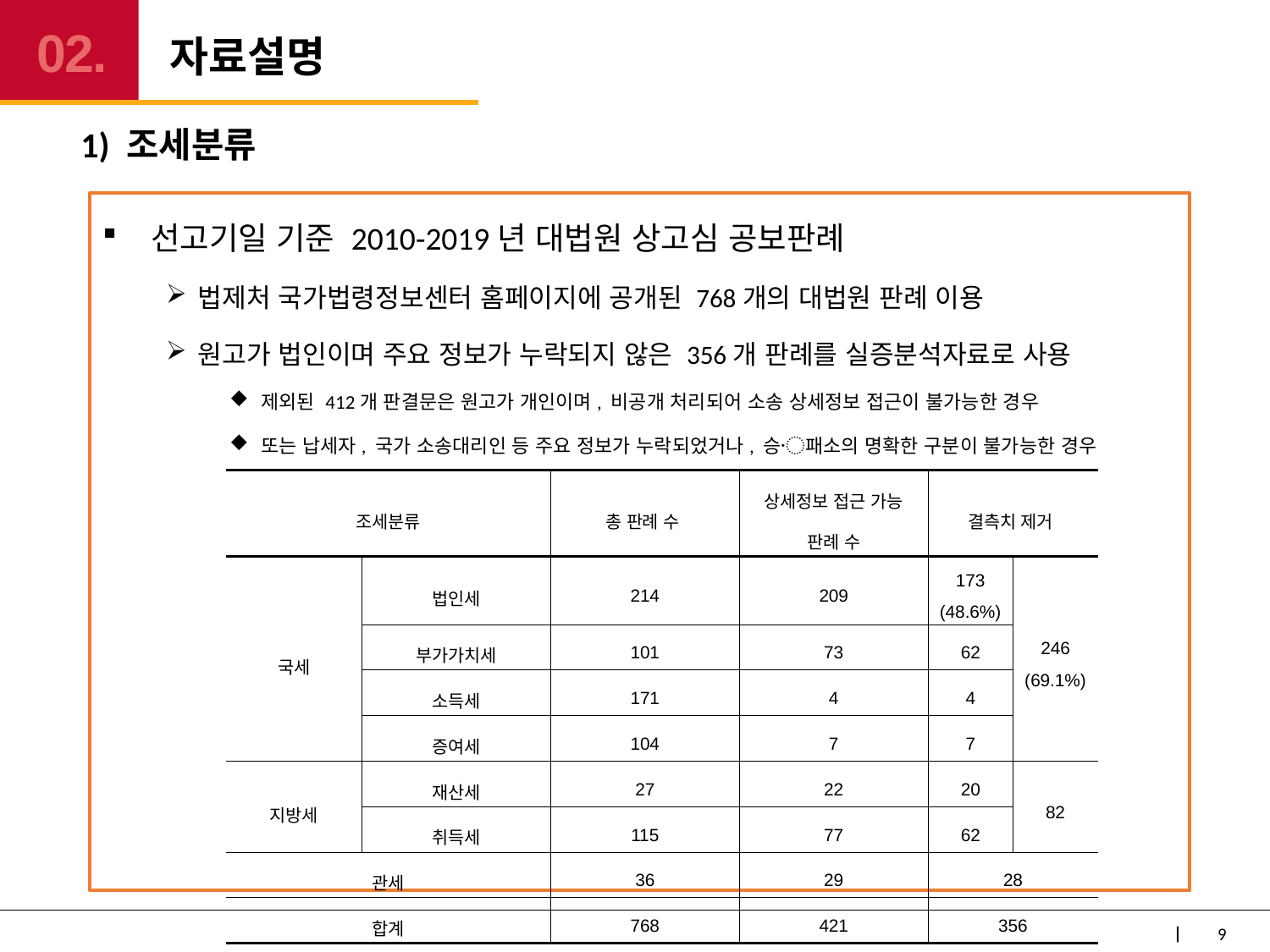

# 자료설명
02.
1) 조세분류
 선고기일 기준 2010-2019년 대법원 상고심 공보판례
법제처 국가법령정보센터 홈페이지에 공개된 768개의 대법원 판례 이용
원고가 법인이며 주요 정보가 누락되지 않은 356개 판례를 실증분석자료로 사용
제외된 412개 판결문은 원고가 개인이며, 비공개 처리되어 소송 상세정보 접근이 불가능한 경우
또는 납세자, 국가 소송대리인 등 주요 정보가 누락되었거나, 승〮패소의 명확한 구분이 불가능한 경우

| 조세분류 |  | 총 판례 수 | 상세정보 접근 가능 판례 수 | 결측치 제거 |  |
| --- | --- | --- | --- | --- | --- |
| 국세 | 법인세 | 214 | 209 | 173 (48.6%) | 246 (69.1%) |
|  | 부가가치세 | 101 | 73 | 62 |  |
|  | 소득세 | 171 | 4 | 4 |  |
|  | 증여세 | 104 | 7 | 7 |  |
| 지방세 | 재산세 | 27 | 22 | 20 | 82 |
|  | 취득세 | 115 | 77 | 62 |  |
| 관세 |  | 36 | 29 | 28 |  |
| 합계 |  | 768 | 421 | 356 |  |